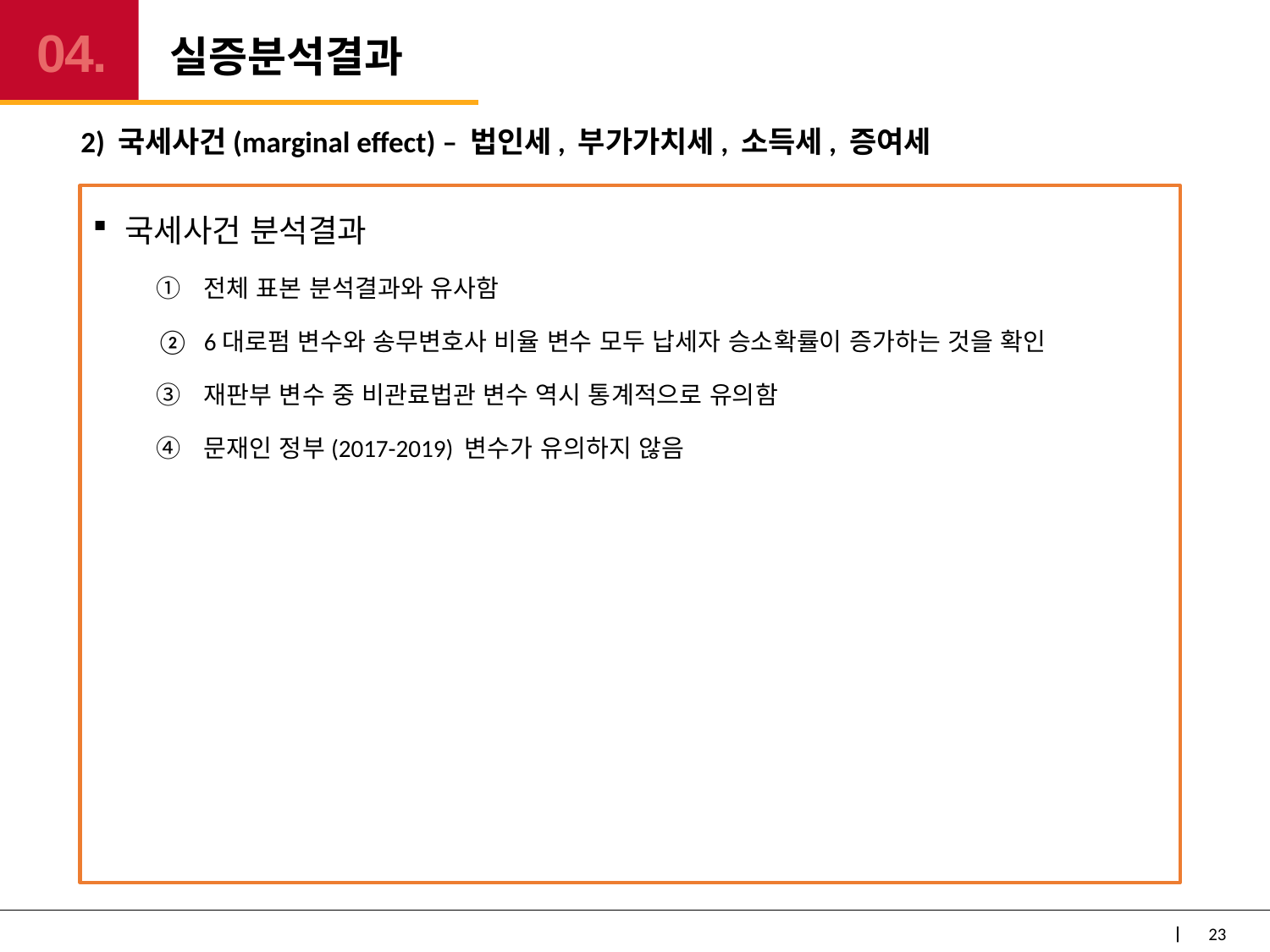

# 실증분석결과
04.
2) 국세사건(marginal effect) – 법인세, 부가가치세, 소득세, 증여세
국세사건 분석결과
전체 표본 분석결과와 유사함
6대로펌 변수와 송무변호사 비율 변수 모두 납세자 승소확률이 증가하는 것을 확인
재판부 변수 중 비관료법관 변수 역시 통계적으로 유의함
문재인 정부(2017-2019) 변수가 유의하지 않음